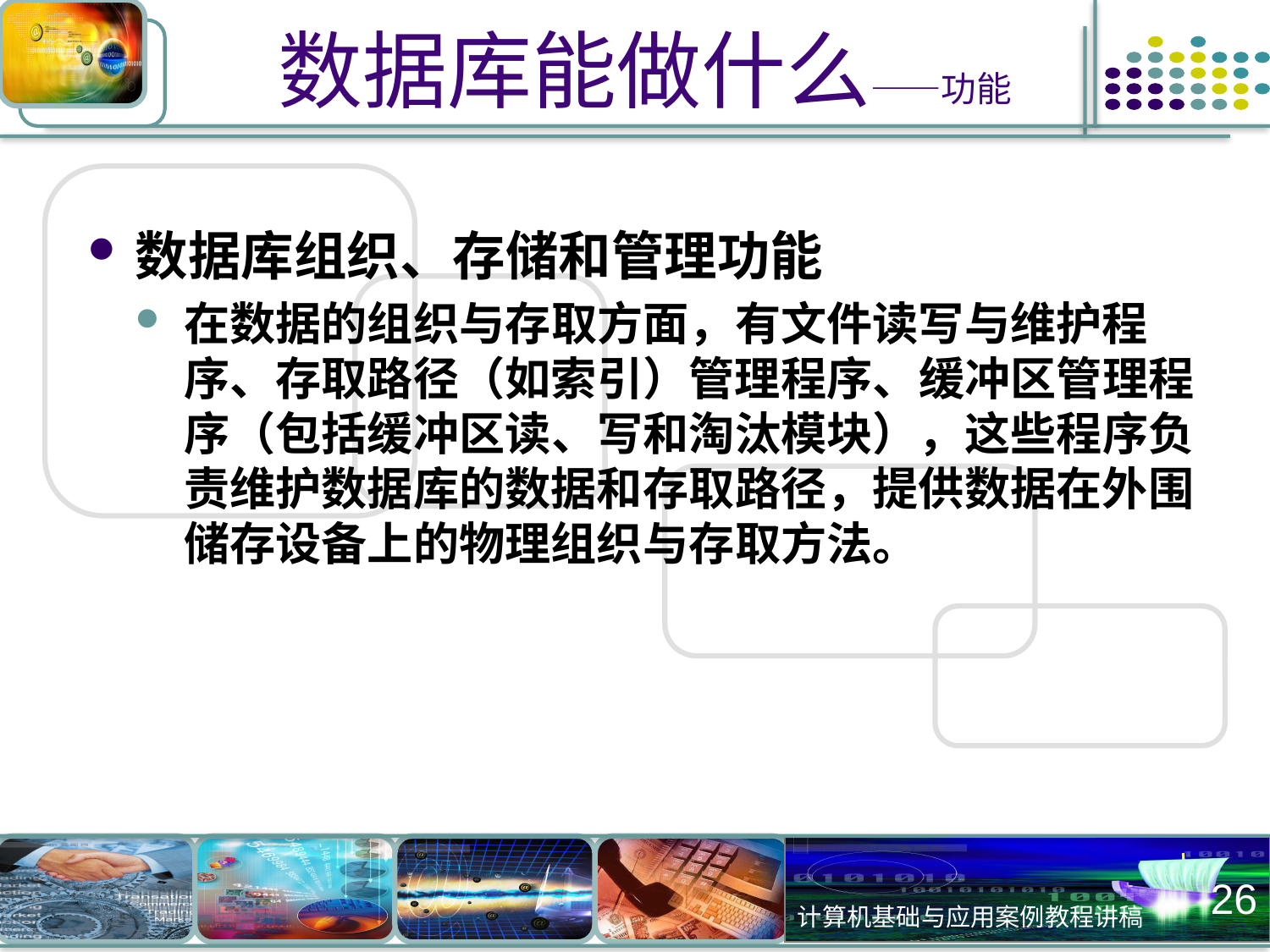

# 数据库能做什么——功能
数据库组织、存储和管理功能
在数据的组织与存取方面，有文件读写与维护程序、存取路径（如索引）管理程序、缓冲区管理程序（包括缓冲区读、写和淘汰模块），这些程序负责维护数据库的数据和存取路径，提供数据在外围储存设备上的物理组织与存取方法。
26